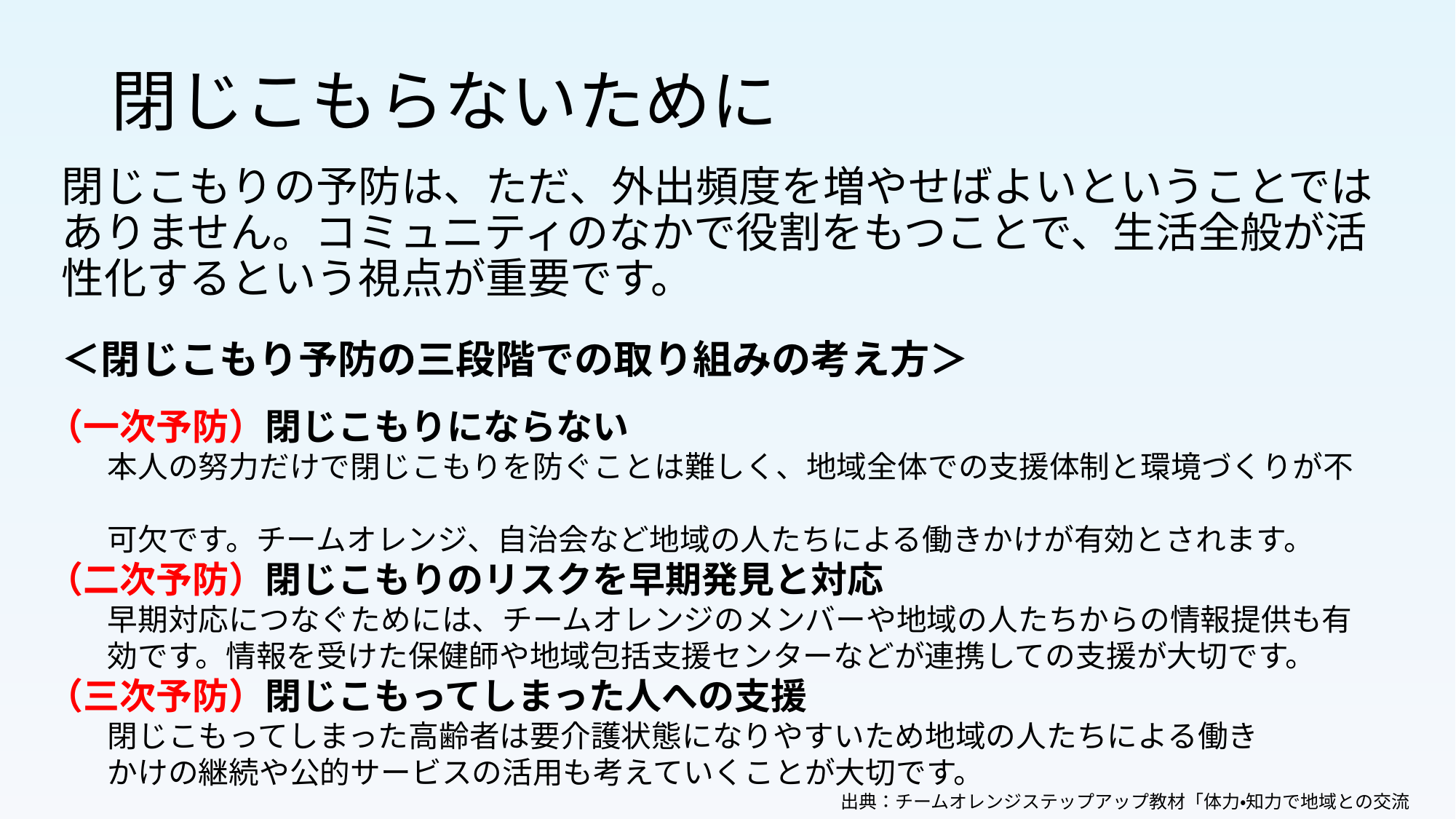

# 閉じこもらないために
閉じこもりの予防は、ただ、外出頻度を増やせばよいということではありません。コミュニティのなかで役割をもつことで、生活全般が活性化するという視点が重要です。
＜閉じこもり予防の三段階での取り組みの考え方＞
（一次予防）閉じこもりにならない
　　本人の努力だけで閉じこもりを防ぐことは難しく、地域全体での支援体制と環境づくりが不
　　可欠です。チームオレンジ、自治会など地域の人たちによる働きかけが有効とされます。
（二次予防）閉じこもりのリスクを早期発見と対応
　　早期対応につなぐためには、チームオレンジのメンバーや地域の人たちからの情報提供も有
　　効です。情報を受けた保健師や地域包括支援センターなどが連携しての支援が大切です。
（三次予防）閉じこもってしまった人への支援
　　閉じこもってしまった高齢者は要介護状態になりやすいため地域の人たちによる働き
　　かけの継続や公的サービスの活用も考えていくことが大切です。
出典：チームオレンジステップアップ教材「体力・知力で地域との交流